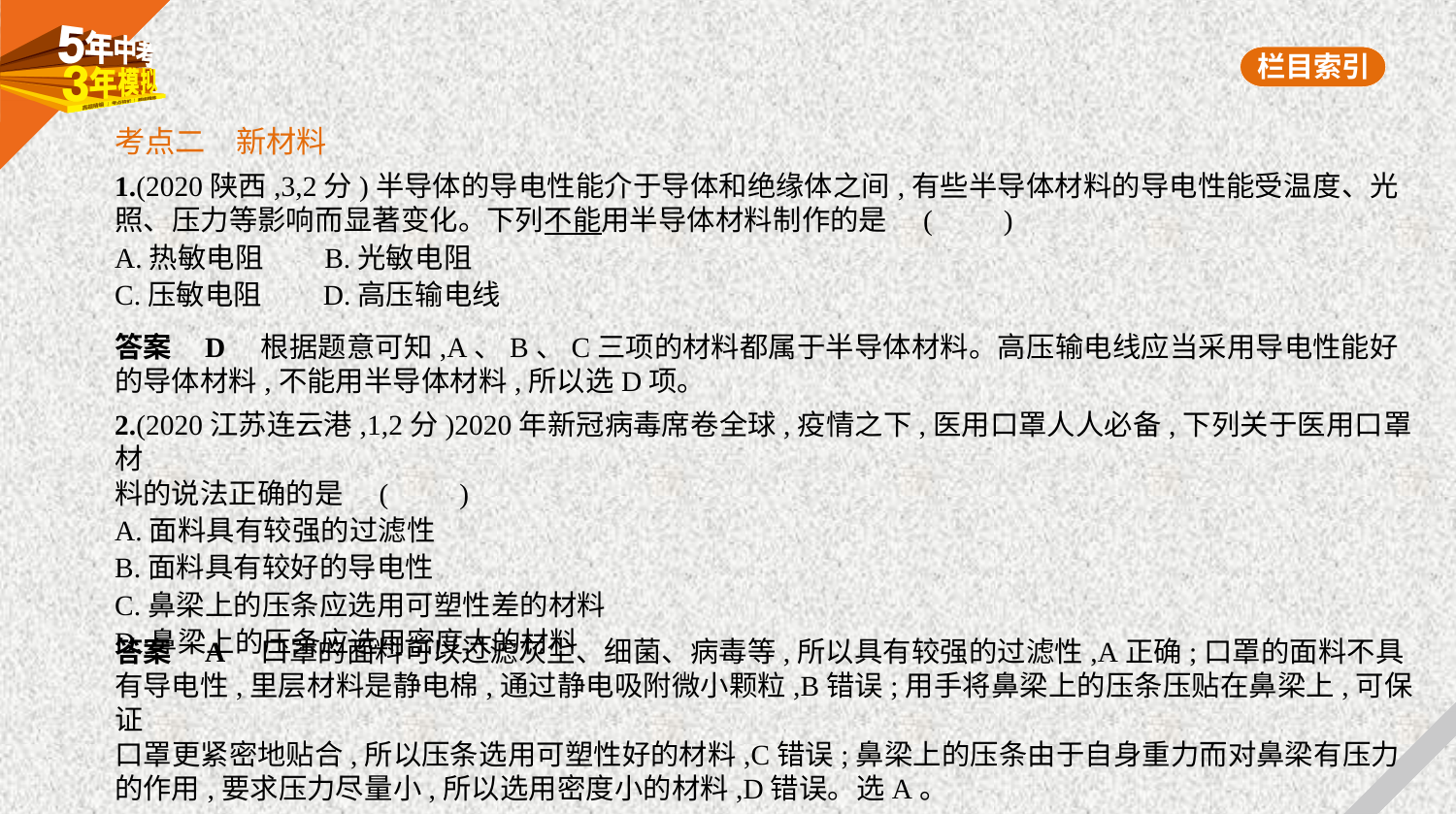

考点二　新材料
1.(2020陕西,3,2分)半导体的导电性能介于导体和绝缘体之间,有些半导体材料的导电性能受温度、光
照、压力等影响而显著变化。下列不能用半导体材料制作的是 (　　)
A.热敏电阻　    B.光敏电阻
C.压敏电阻　    D.高压输电线
答案    D　根据题意可知,A、B、C三项的材料都属于半导体材料。高压输电线应当采用导电性能好
的导体材料,不能用半导体材料,所以选D项。
2.(2020江苏连云港,1,2分)2020年新冠病毒席卷全球,疫情之下,医用口罩人人必备,下列关于医用口罩材
料的说法正确的是 (　　)
A.面料具有较强的过滤性
B.面料具有较好的导电性
C.鼻梁上的压条应选用可塑性差的材料
D.鼻梁上的压条应选用密度大的材料
答案    A　口罩的面料可以过滤灰尘、细菌、病毒等,所以具有较强的过滤性,A正确;口罩的面料不具
有导电性,里层材料是静电棉,通过静电吸附微小颗粒,B错误;用手将鼻梁上的压条压贴在鼻梁上,可保证
口罩更紧密地贴合,所以压条选用可塑性好的材料,C错误;鼻梁上的压条由于自身重力而对鼻梁有压力
的作用,要求压力尽量小,所以选用密度小的材料,D错误。选A。